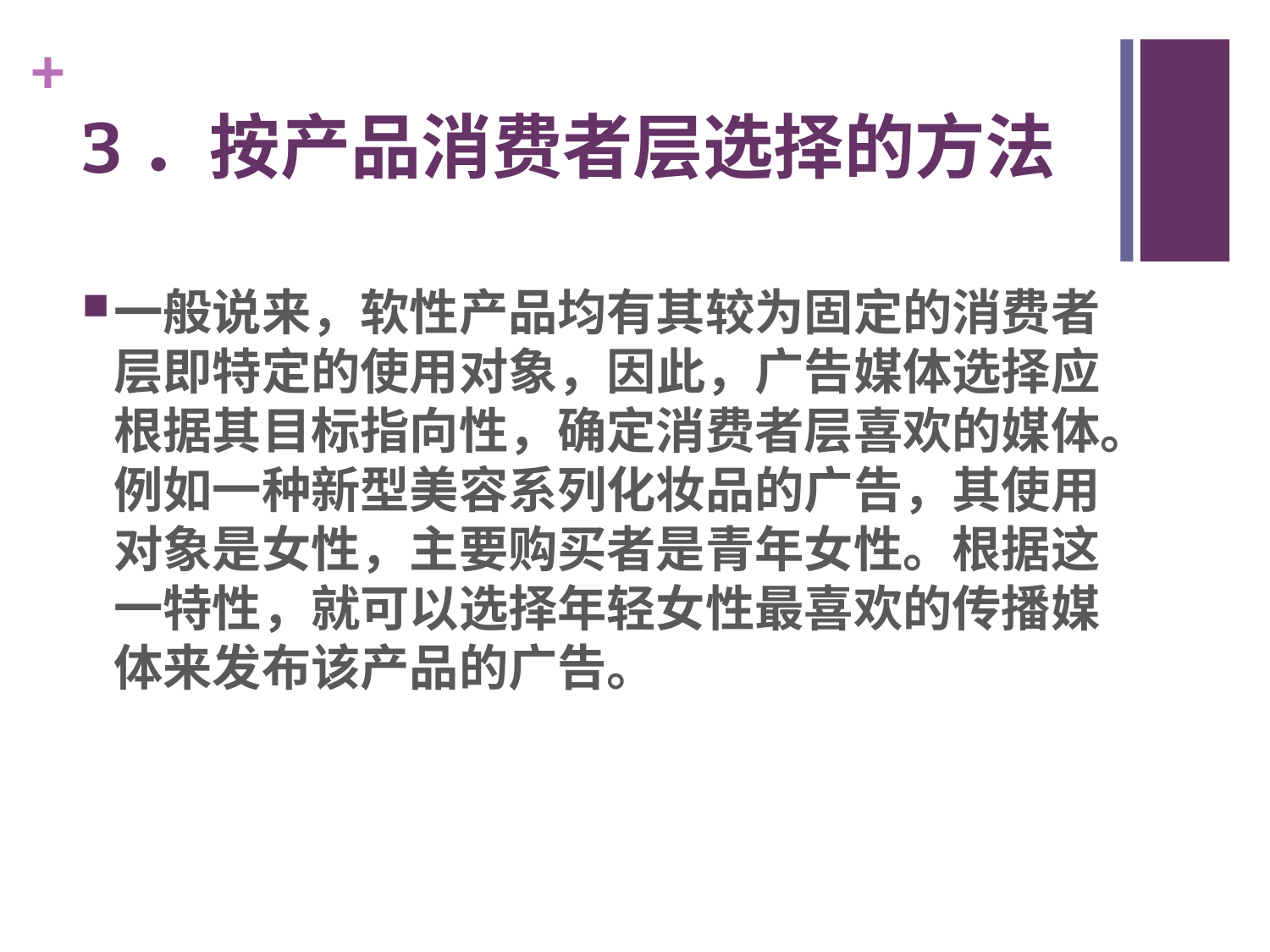

# 3．按产品消费者层选择的方法
一般说来，软性产品均有其较为固定的消费者层即特定的使用对象，因此，广告媒体选择应根据其目标指向性，确定消费者层喜欢的媒体。例如一种新型美容系列化妆品的广告，其使用对象是女性，主要购买者是青年女性。根据这一特性，就可以选择年轻女性最喜欢的传播媒体来发布该产品的广告。